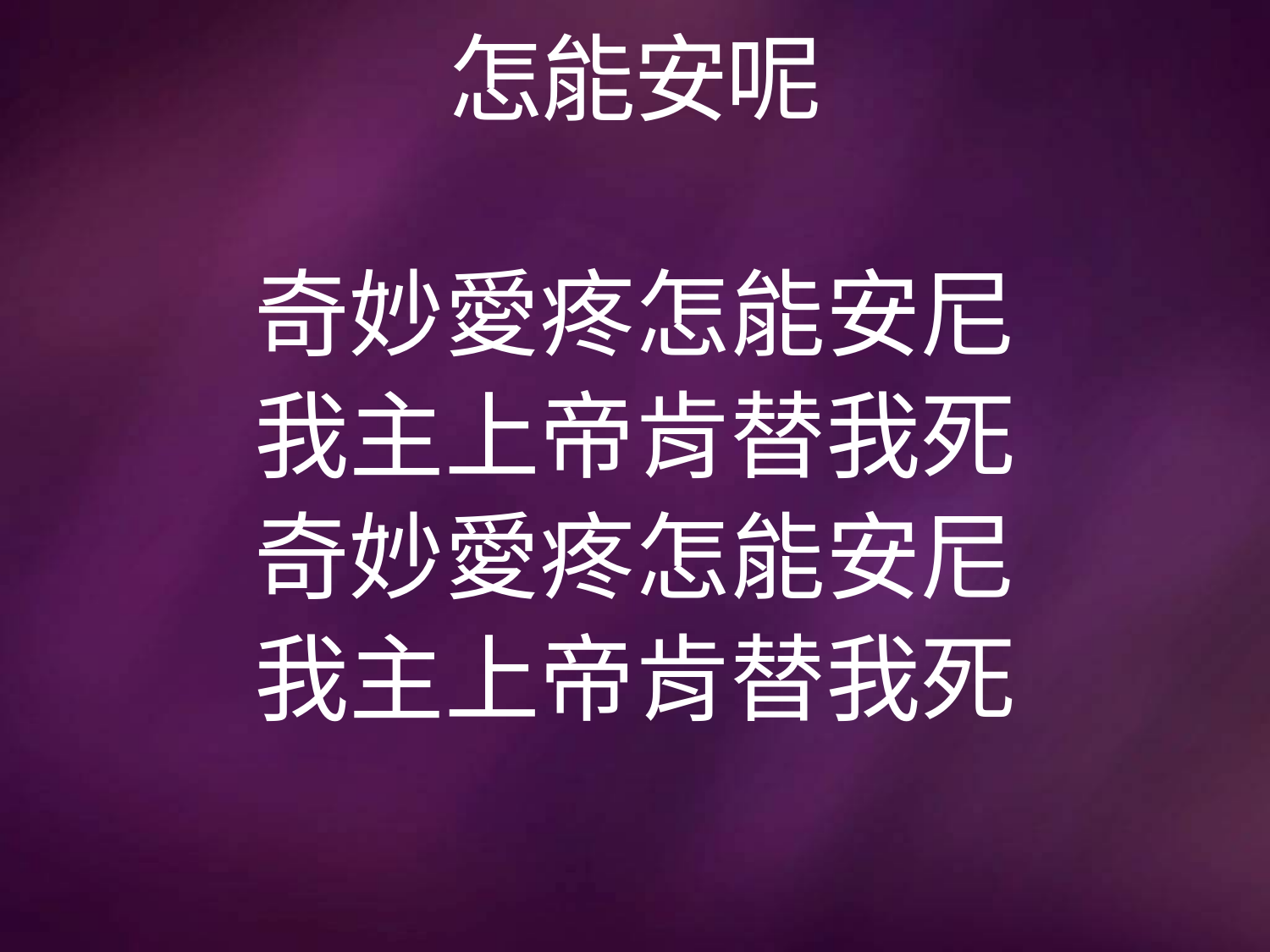

# 怎能安呢
奇妙愛疼怎能安尼
我主上帝肯替我死
奇妙愛疼怎能安尼
我主上帝肯替我死